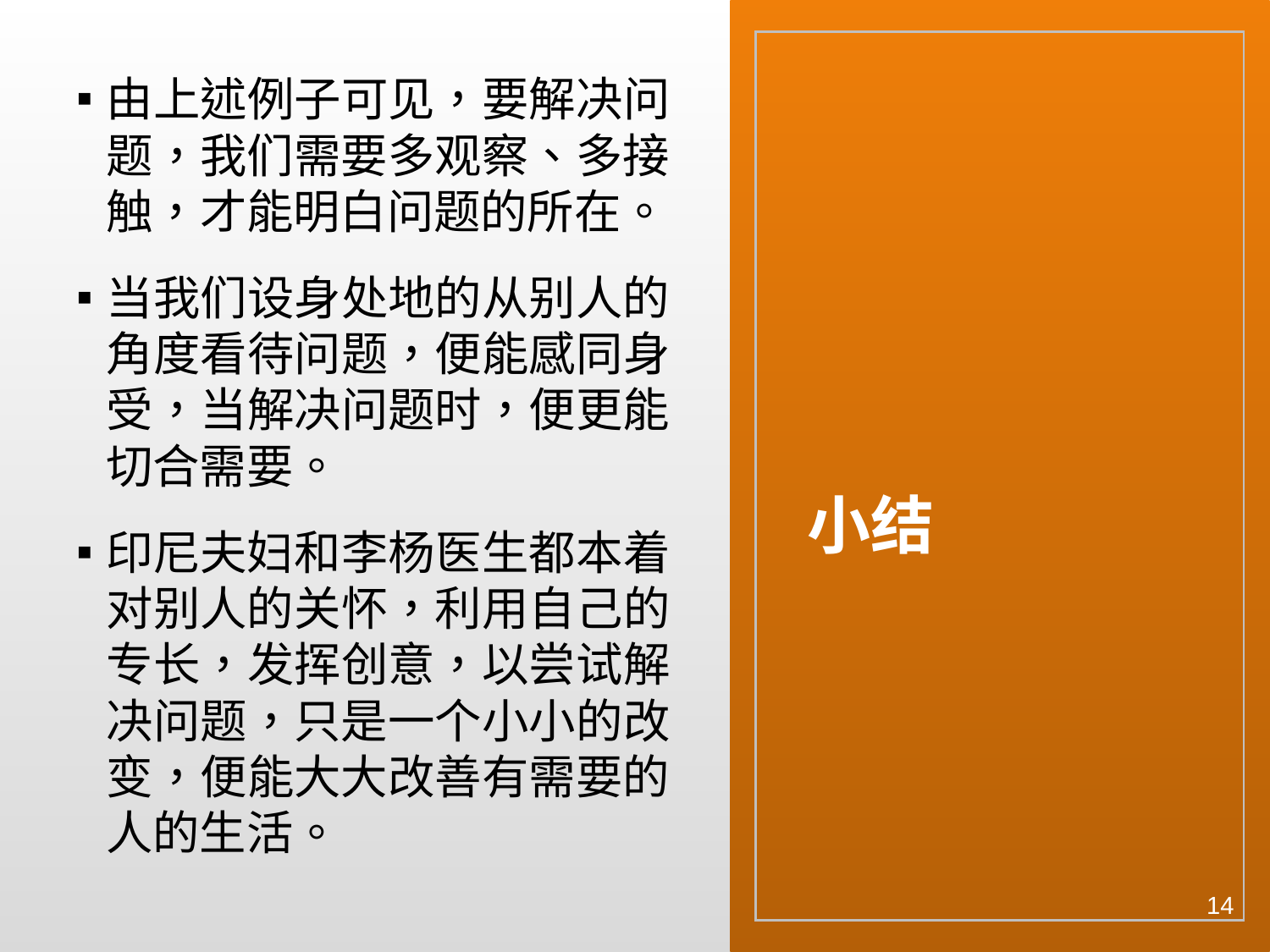

由上述例子可见，要解决问题，我们需要多观察、多接触，才能明白问题的所在。
当我们设身处地的从别人的角度看待问题，便能感同身受，当解决问题时，便更能切合需要。
印尼夫妇和李杨医生都本着对别人的关怀，利用自己的专长，发挥创意，以尝试解决问题，只是一个小小的改变，便能大大改善有需要的人的生活。
# 小结

14